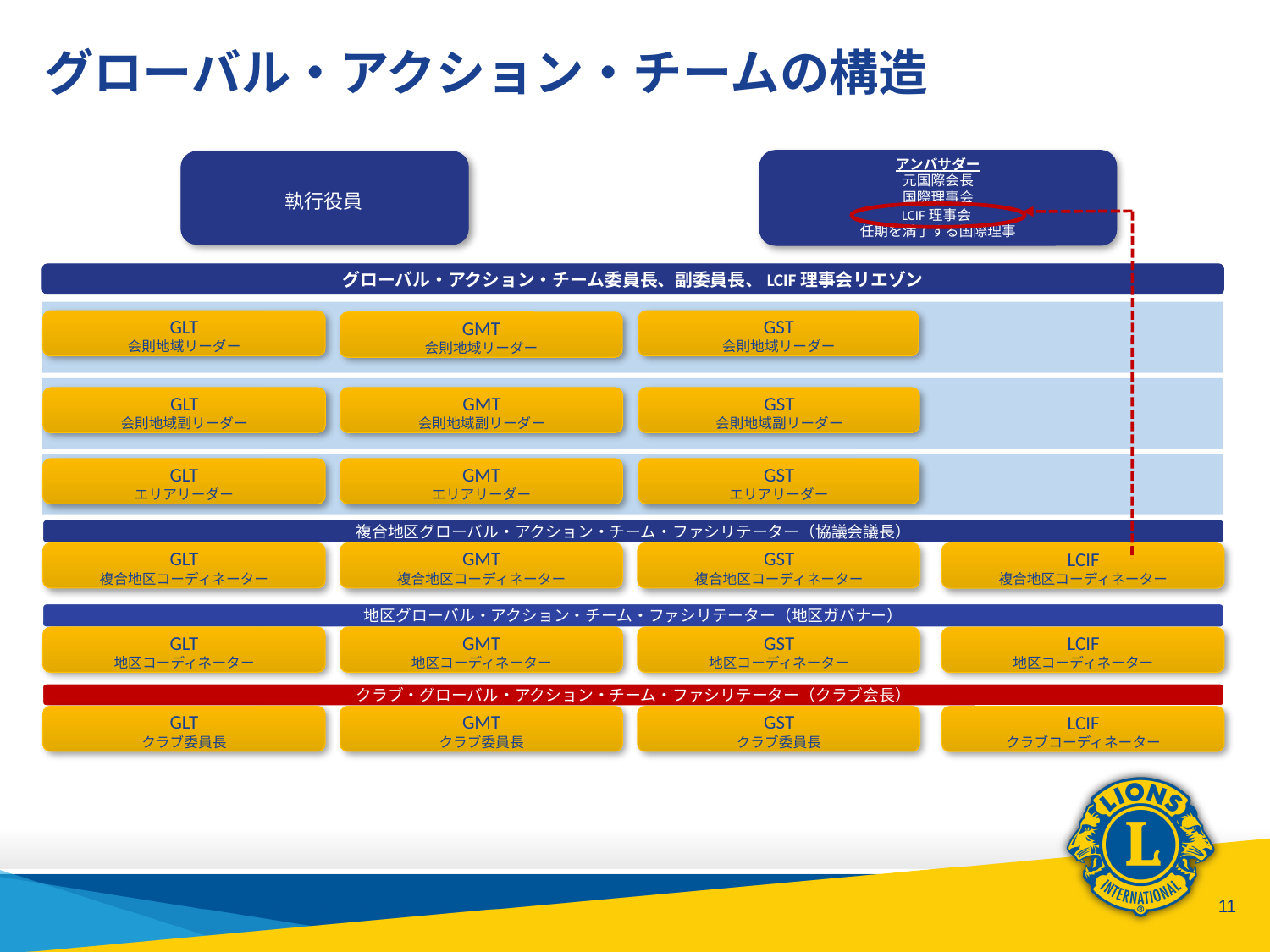

# グローバル・アクション・チームの構造
アンバサダー
元国際会長
国際理事会
LCIF理事会
任期を満了する国際理事

執行役員

グローバル・アクション・チーム委員長、副委員長、LCIF理事会リエゾン

GLT
会則地域リーダー

GST
会則地域リーダー

GMT
会則地域リーダー

GMT

GLT
会則地域副リーダー

GMT
会則地域副リーダー

GST
会則地域副リーダー

GMT
GST
GMT

GLT
エリアリーダー

GMT
エリアリーダー

GST
エリアリーダー

複合地区グローバル・アクション・チーム・ファシリテーター（協議会議長）
GLT
複合地区コーディネーター

GMT
複合地区コーディネーター

GST
複合地区コーディネーター

LCIF
複合地区コーディネーター

地区グローバル・アクション・チーム・ファシリテーター（地区ガバナー）
GLT
地区コーディネーター

GMT
地区コーディネーター

GST
地区コーディネーター

LCIF
地区コーディネーター

クラブ・グローバル・アクション・チーム・ファシリテーター（クラブ会長）
GLT
クラブ委員長

GMT
クラブ委員長

GST
クラブ委員長

LCIF
クラブコーディネーター